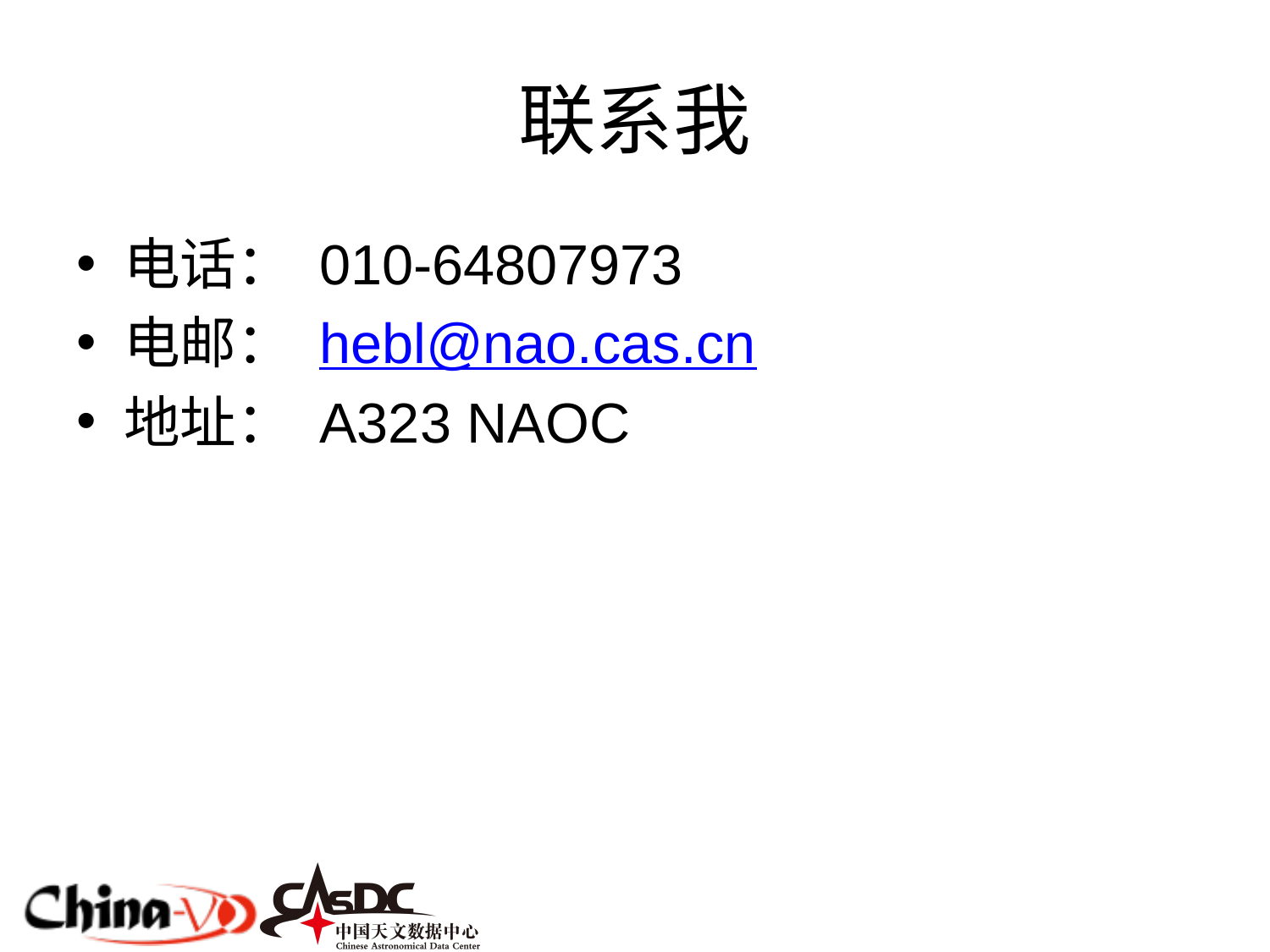

# 联系我
电话： 010-64807973
电邮： hebl@nao.cas.cn
地址： A323 NAOC